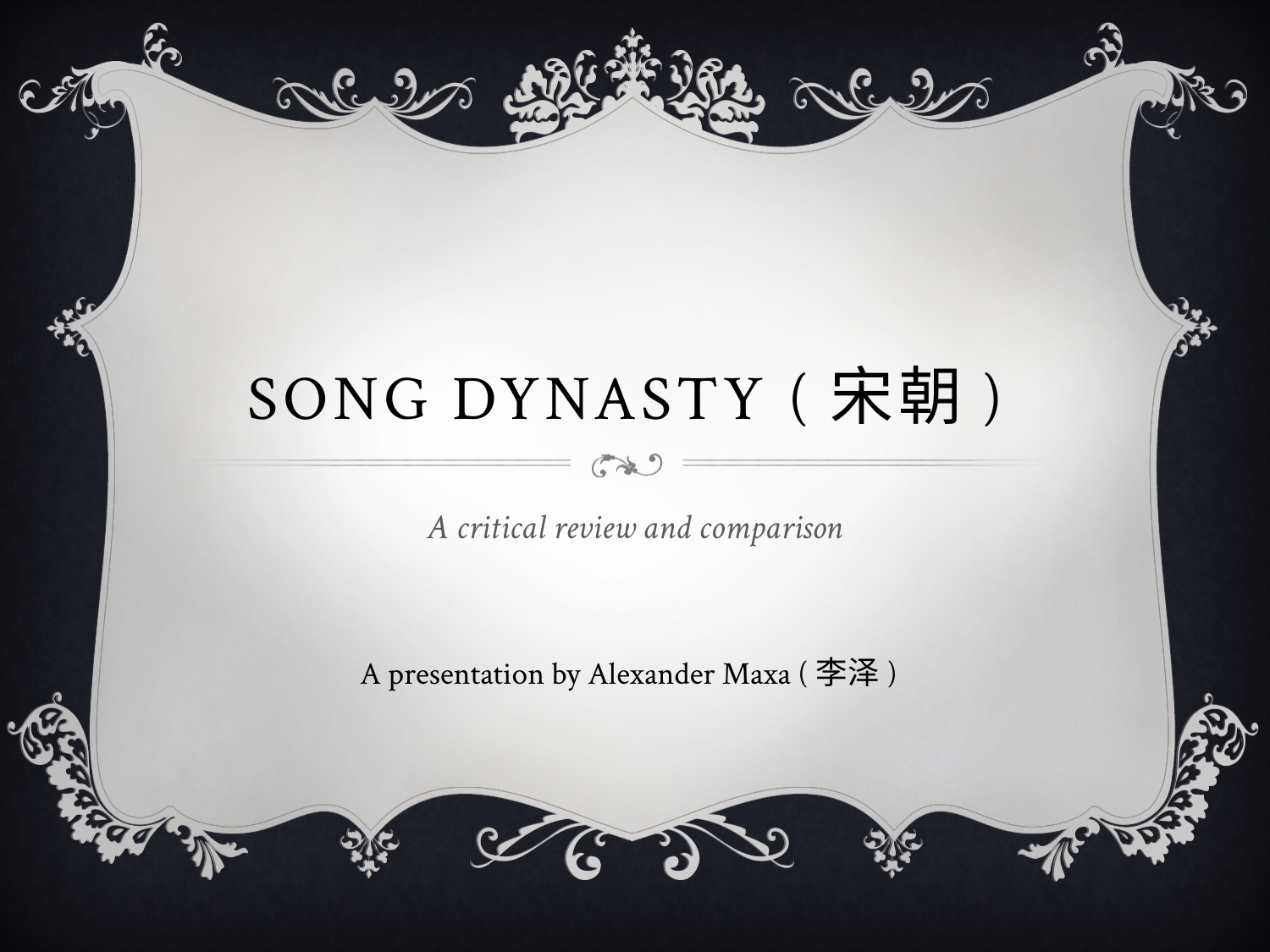

# Song Dynasty (宋朝)
A critical review and comparison
A presentation by Alexander Maxa (李泽)